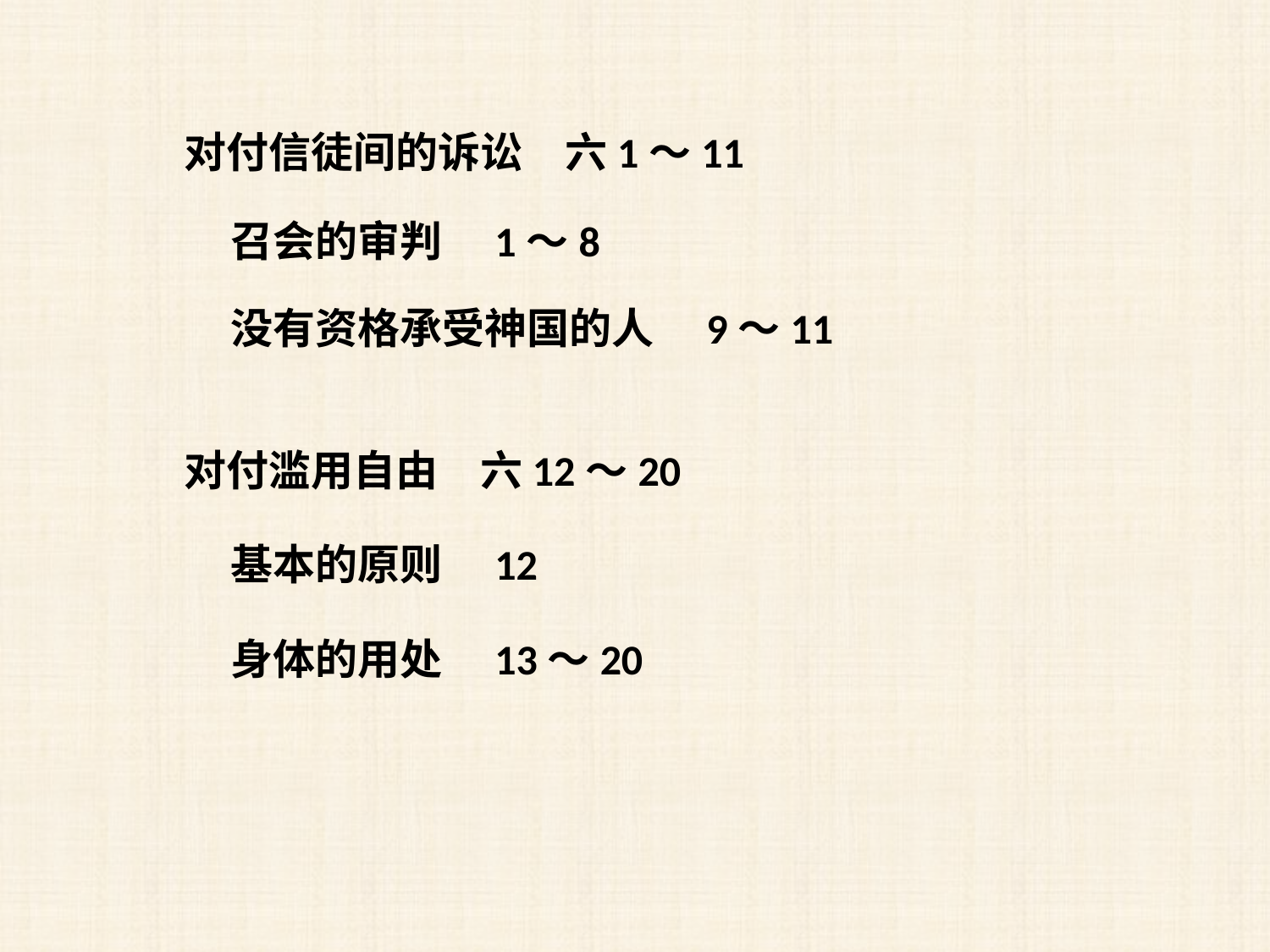

对付信徒间的诉讼　六1～11
召会的审判　1～8
没有资格承受神国的人　9～11
对付滥用自由　六12～20
基本的原则　12
身体的用处　13～20